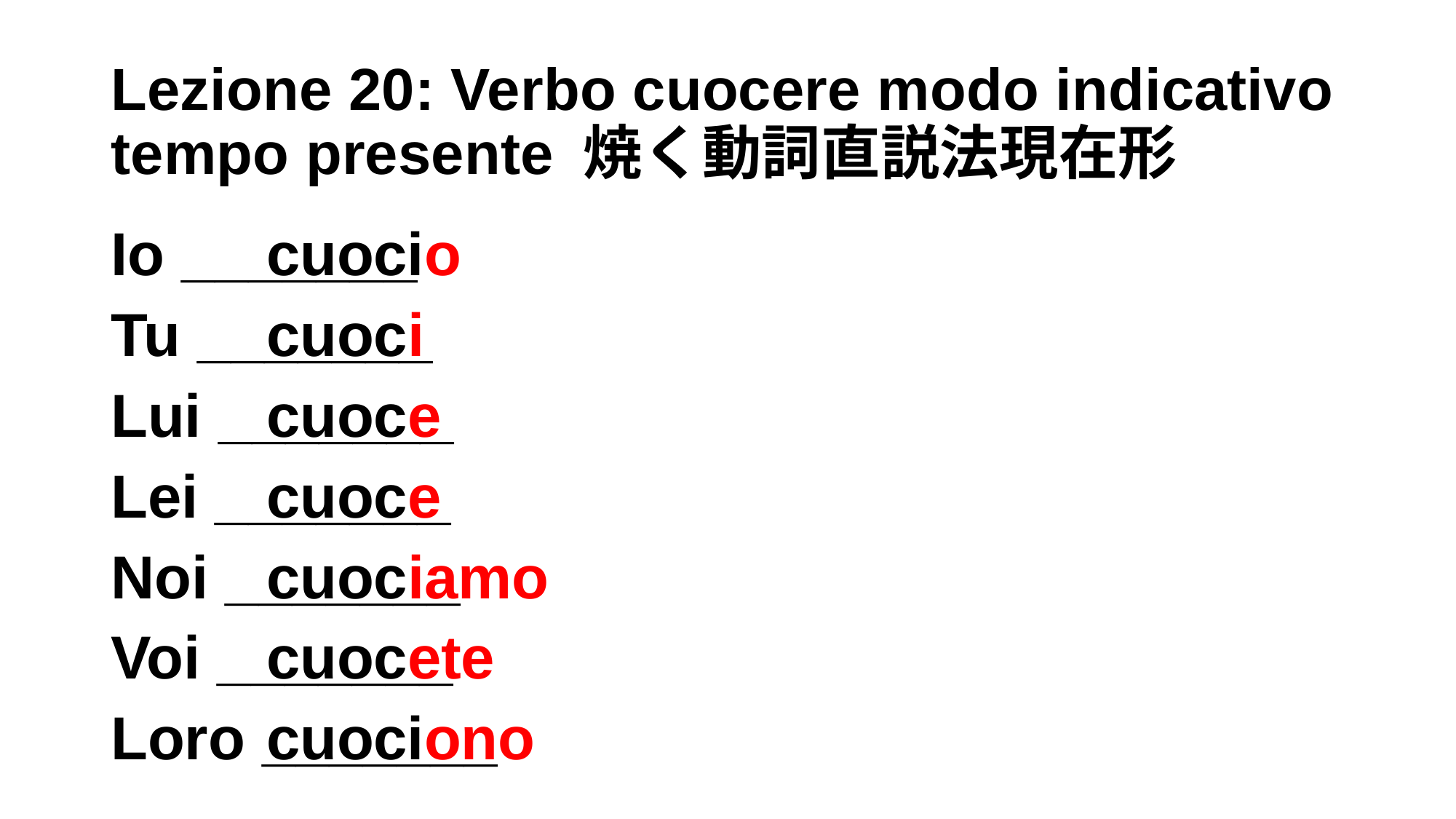

# Lezione 20: Verbo cuocere modo indicativo tempo presente 焼く動詞直説法現在形
Io _______
Tu _______
Lui _______
Lei _______
Noi _______
Voi _______
Loro _______

cuocio
cuoci
cuoce
cuoce
cuociamo
cuocete
cuociono